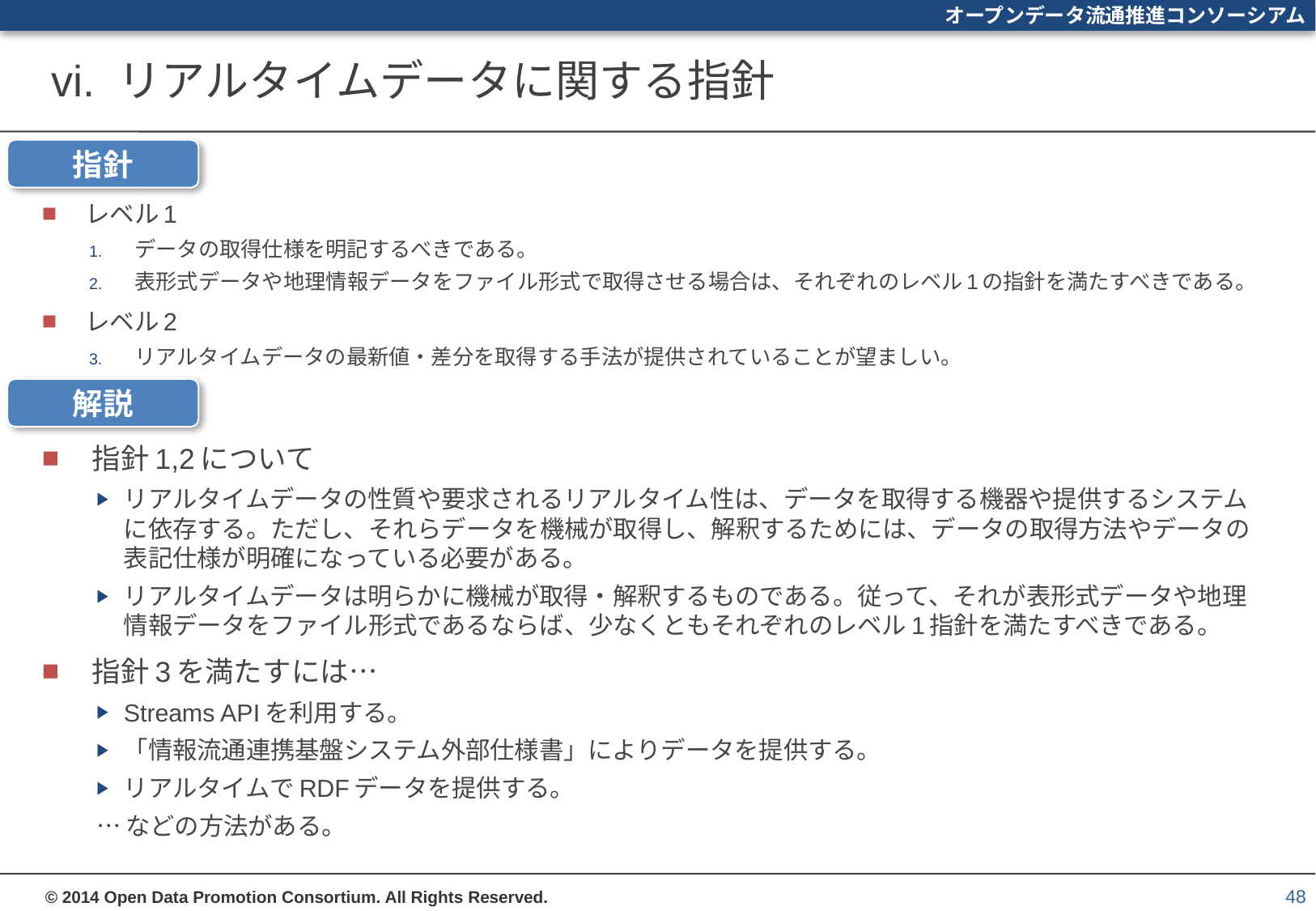

# vi. リアルタイムデータに関する指針
指針

レベル1
データの取得仕様を明記するべきである。
表形式データや地理情報データをファイル形式で取得させる場合は、それぞれのレベル1の指針を満たすべきである。
レベル2
リアルタイムデータの最新値・差分を取得する手法が提供されていることが望ましい。
解説
指針1,2について
リアルタイムデータの性質や要求されるリアルタイム性は、データを取得する機器や提供するシステムに依存する。ただし、それらデータを機械が取得し、解釈するためには、データの取得方法やデータの表記仕様が明確になっている必要がある。
リアルタイムデータは明らかに機械が取得・解釈するものである。従って、それが表形式データや地理情報データをファイル形式であるならば、少なくともそれぞれのレベル1指針を満たすべきである。
指針3を満たすには…
Streams APIを利用する。
「情報流通連携基盤システム外部仕様書」によりデータを提供する。
リアルタイムでRDFデータを提供する。
…などの方法がある。
48